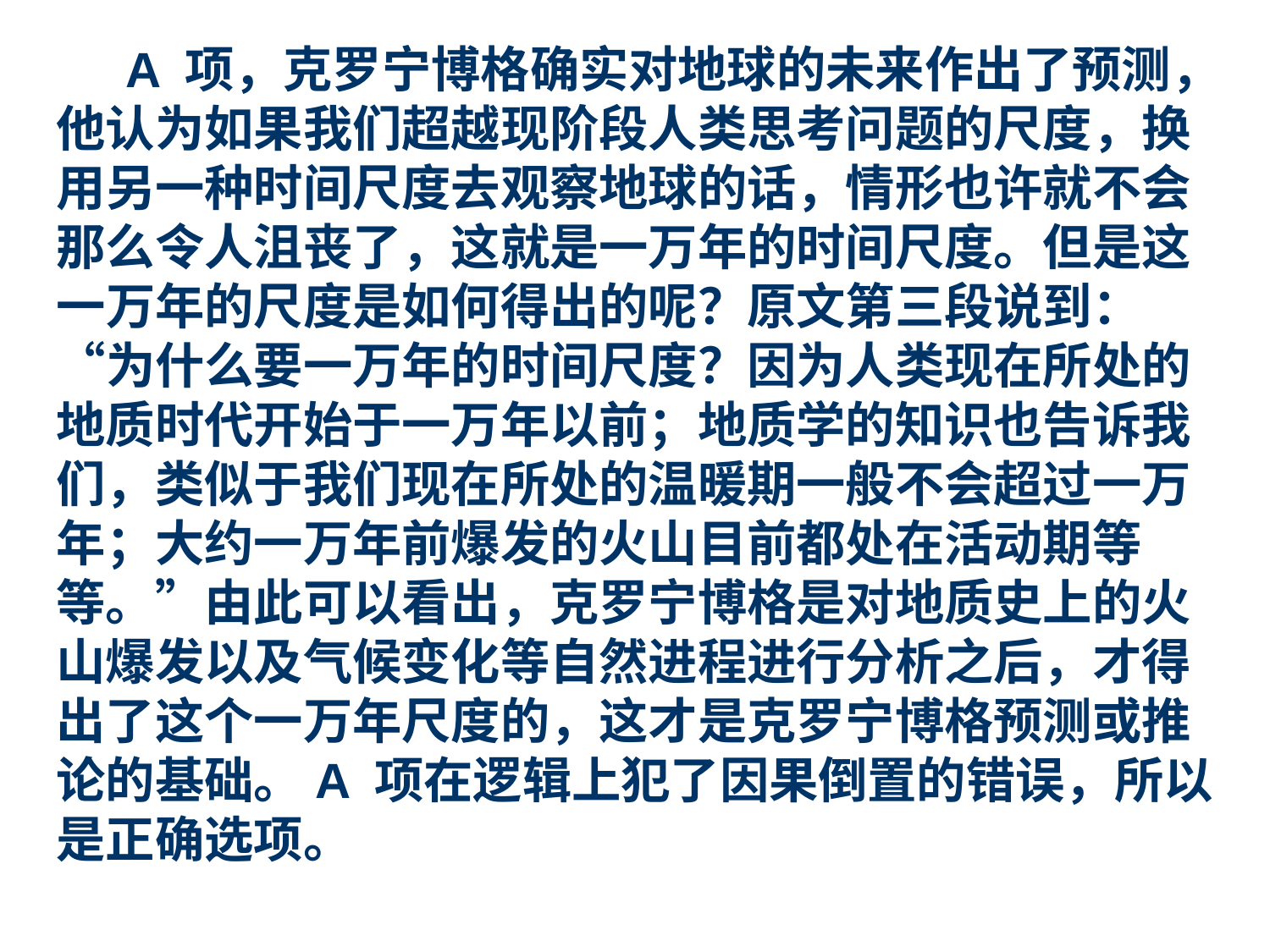

A 项，克罗宁博格确实对地球的未来作出了预测，他认为如果我们超越现阶段人类思考问题的尺度，换用另一种时间尺度去观察地球的话，情形也许就不会那么令人沮丧了，这就是一万年的时间尺度。但是这一万年的尺度是如何得出的呢？原文第三段说到：“为什么要一万年的时间尺度？因为人类现在所处的地质时代开始于一万年以前；地质学的知识也告诉我们，类似于我们现在所处的温暖期一般不会超过一万年；大约一万年前爆发的火山目前都处在活动期等等。”由此可以看出，克罗宁博格是对地质史上的火山爆发以及气候变化等自然进程进行分析之后，才得出了这个一万年尺度的，这才是克罗宁博格预测或推论的基础。A 项在逻辑上犯了因果倒置的错误，所以是正确选项。